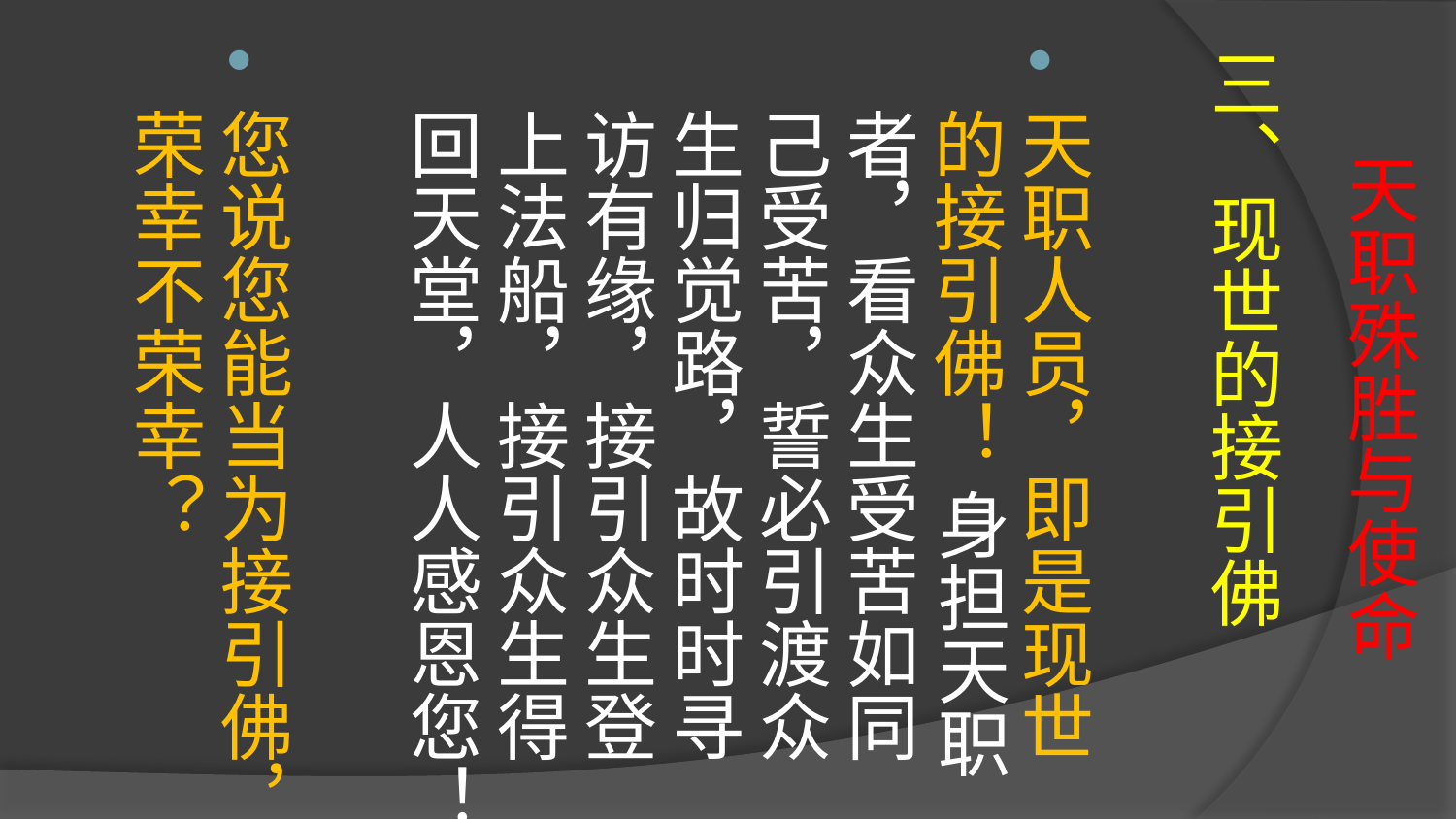

# 天职殊胜与使命
三、现世的接引佛
天职人员，即是现世的接引佛！ 身担天职者，看众生受苦如同己受苦，誓必引渡众生归觉路，故时时寻访有缘，接引众生登上法船，接引众生得回天堂，人人感恩您！
您说您能当为接引佛，荣幸不荣幸？